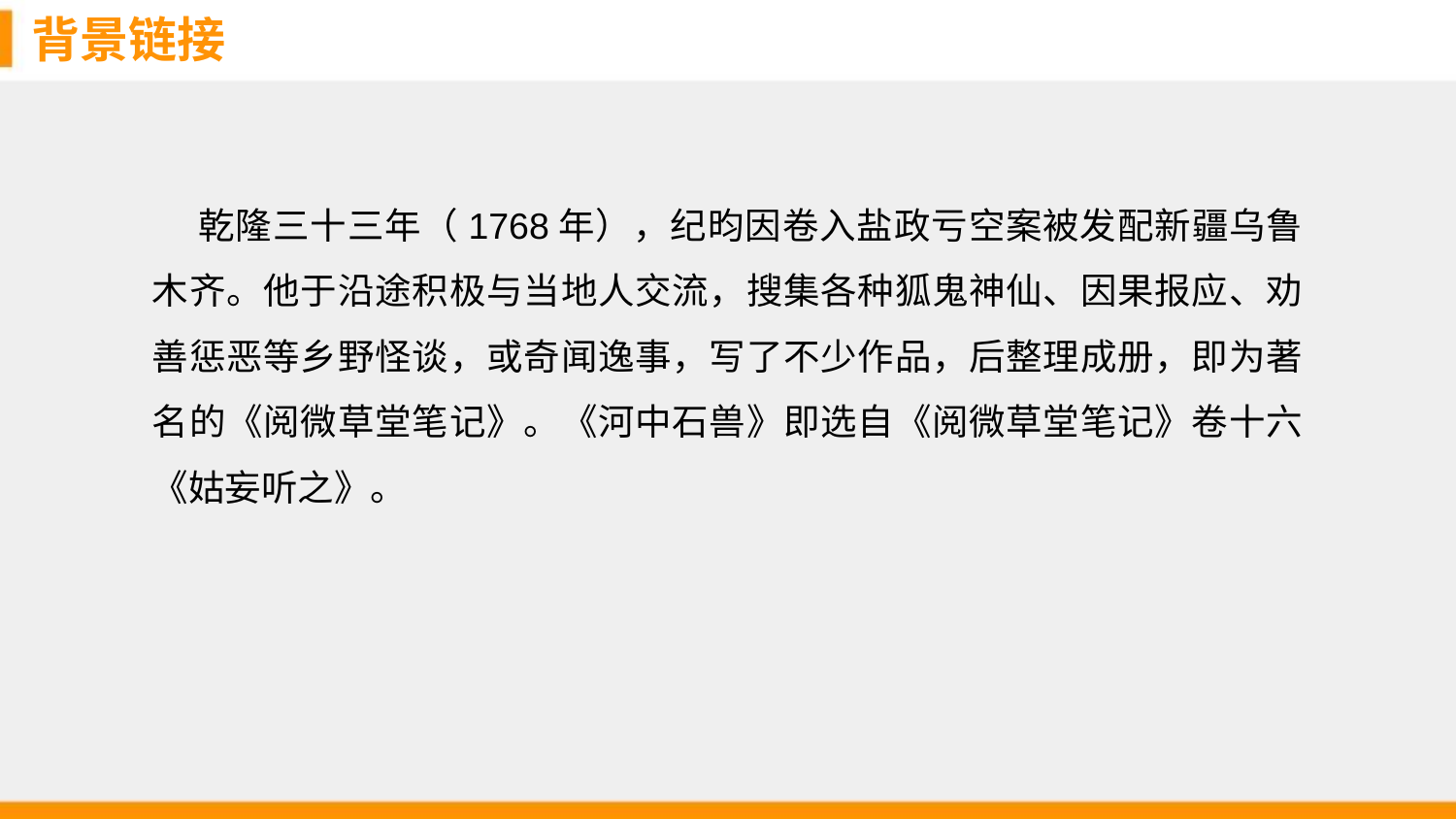

# 背景链接
    乾隆三十三年（1768年），纪昀因卷入盐政亏空案被发配新疆乌鲁木齐。他于沿途积极与当地人交流，搜集各种狐鬼神仙、因果报应、劝善惩恶等乡野怪谈，或奇闻逸事，写了不少作品，后整理成册，即为著名的《阅微草堂笔记》。《河中石兽》即选自《阅微草堂笔记》卷十六《姑妄听之》。